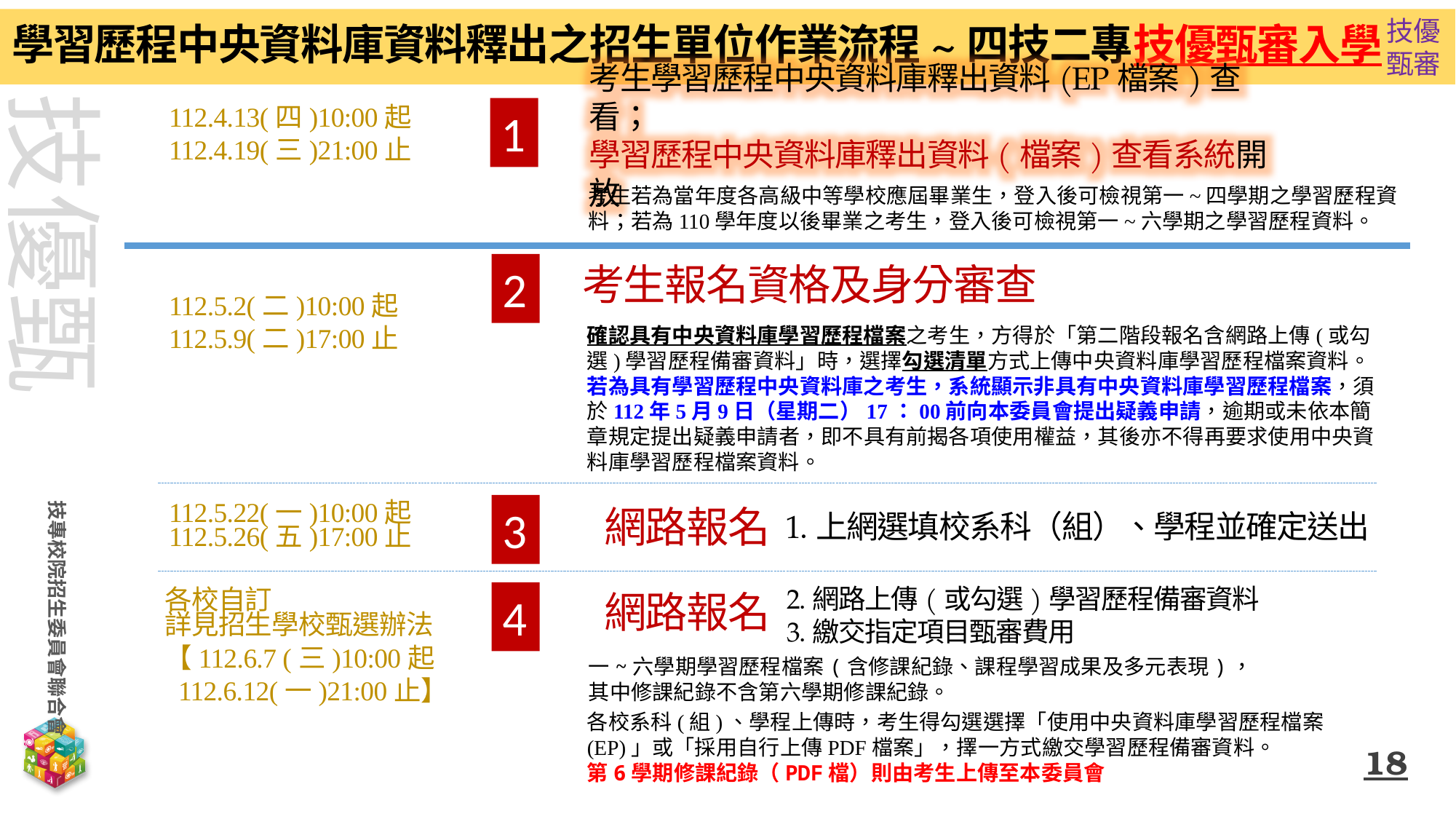

學習歷程中央資料庫資料釋出之招生單位作業流程~四技二專技優甄審入學
考生學習歷程中央資料庫釋出資料(EP檔案)查看；
學習歷程中央資料庫釋出資料(檔案)查看系統開放
112.4.13(四)10:00起
112.4.19(三)21:00止
1
考生若為當年度各高級中等學校應屆畢業生，登入後可檢視第一~四學期之學習歷程資料；若為110學年度以後畢業之考生，登入後可檢視第一~六學期之學習歷程資料。
考生報名資格及身分審查
2
112.5.2(二)10:00起
112.5.9(二)17:00止
確認具有中央資料庫學習歷程檔案之考生，方得於「第二階段報名含網路上傳(或勾選)學習歷程備審資料」時，選擇勾選清單方式上傳中央資料庫學習歷程檔案資料。
若為具有學習歷程中央資料庫之考生，系統顯示非具有中央資料庫學習歷程檔案，須於112年5月9日（星期二）17：00前向本委員會提出疑義申請，逾期或未依本簡章規定提出疑義申請者，即不具有前揭各項使用權益，其後亦不得再要求使用中央資料庫學習歷程檔案資料。

網路報名
3
112.5.22(一)10:00起112.5.26(五)17:00止
1.上網選填校系科（組）、學程並確定送出
2.網路上傳(或勾選)學習歷程備審資料
3.繳交指定項目甄審費用
網路報名
4
各校自訂
詳見招生學校甄選辦法
【112.6.7 (三)10:00起
  112.6.12(一)21:00止】
一~六學期學習歷程檔案(含修課紀錄、課程學習成果及多元表現)，
其中修課紀錄不含第六學期修課紀錄。
各校系科(組)、學程上傳時，考生得勾選選擇「使用中央資料庫學習歷程檔案(EP)」或「採用自行上傳PDF檔案」，擇一方式繳交學習歷程備審資料。
第6學期修課紀錄（PDF檔）則由考生上傳至本委員會